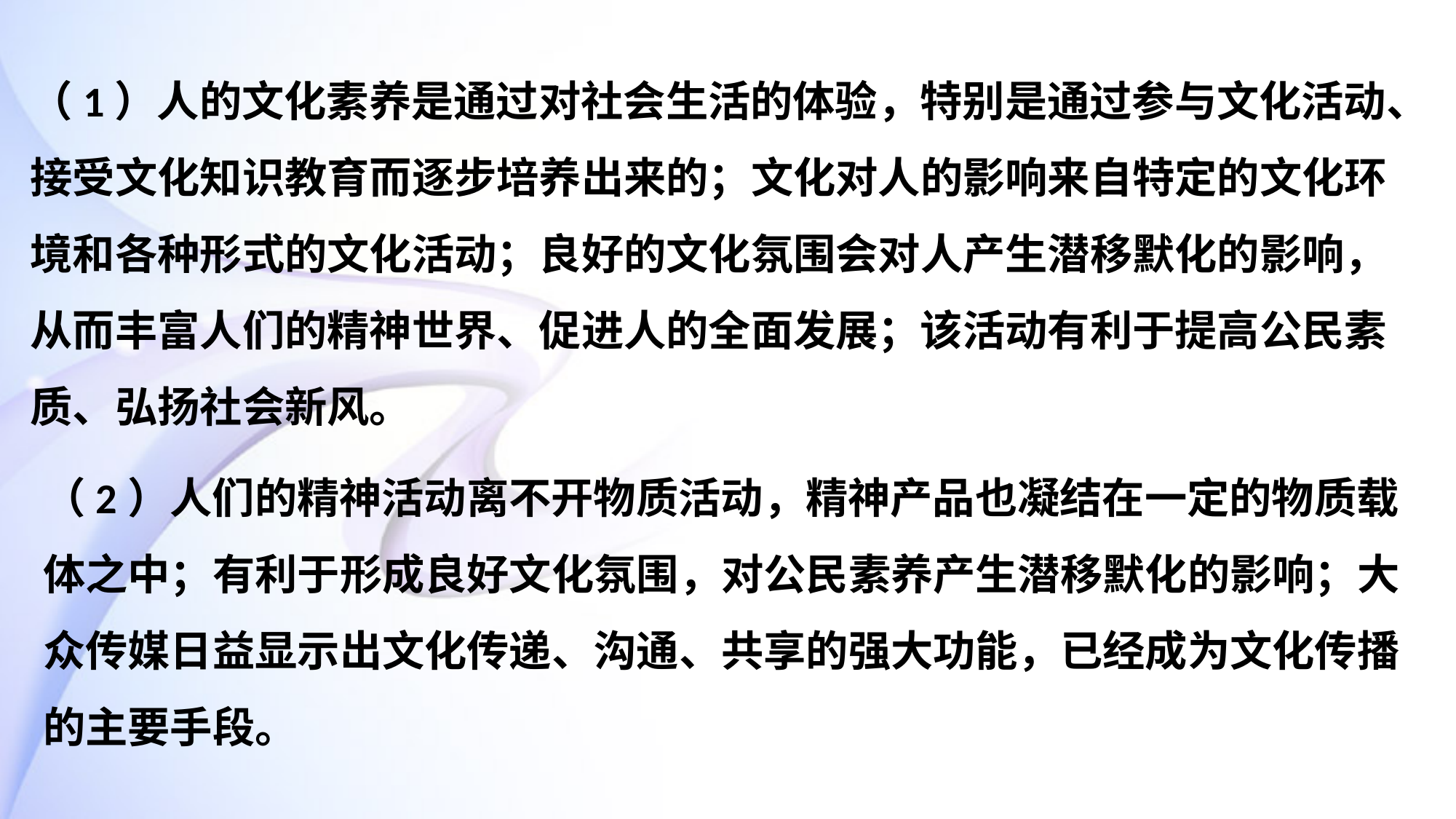

（1）人的文化素养是通过对社会生活的体验，特别是通过参与文化活动、接受文化知识教育而逐步培养出来的；文化对人的影响来自特定的文化环境和各种形式的文化活动；良好的文化氛围会对人产生潜移默化的影响，从而丰富人们的精神世界、促进人的全面发展；该活动有利于提高公民素质、弘扬社会新风。
（2）人们的精神活动离不开物质活动，精神产品也凝结在一定的物质载体之中；有利于形成良好文化氛围，对公民素养产生潜移默化的影响；大众传媒日益显示出文化传递、沟通、共享的强大功能，已经成为文化传播的主要手段。